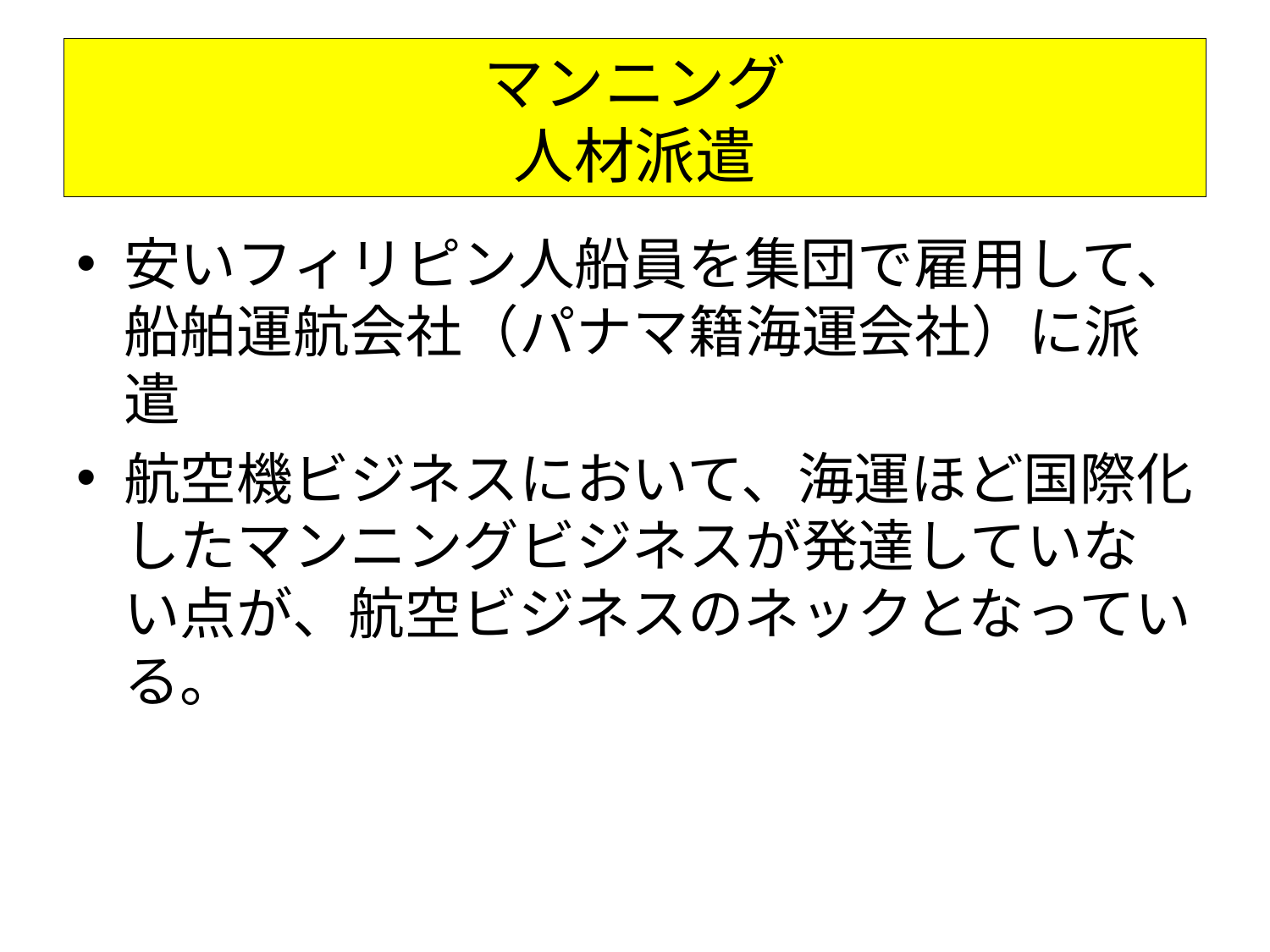

# マンニング 人材派遣
安いフィリピン人船員を集団で雇用して、船舶運航会社（パナマ籍海運会社）に派遣
航空機ビジネスにおいて、海運ほど国際化したマンニングビジネスが発達していない点が、航空ビジネスのネックとなっている。